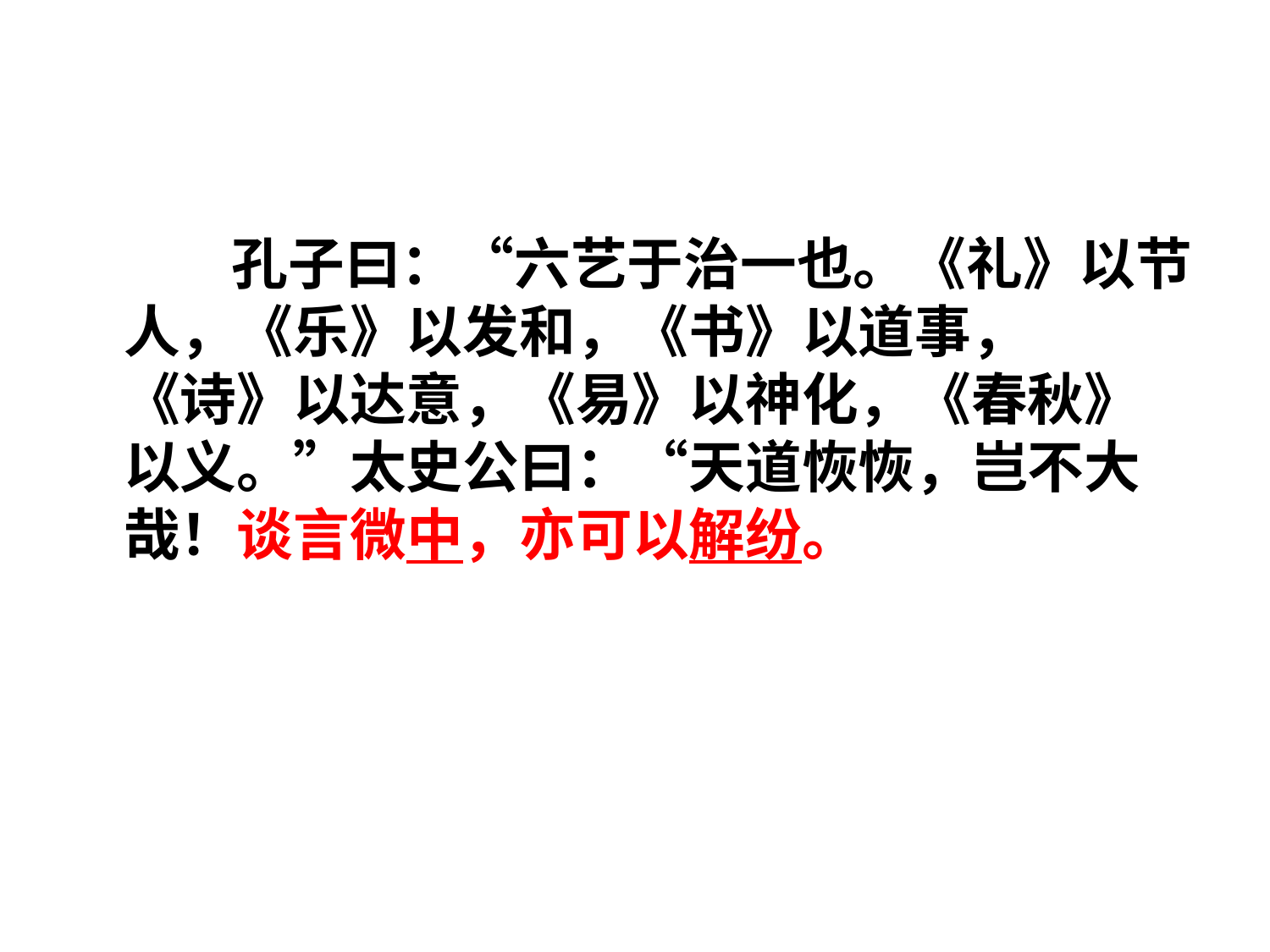

孔子曰：“六艺于治一也。《礼》以节人，《乐》以发和，《书》以道事，《诗》以达意，《易》以神化，《春秋》以义。”太史公曰：“天道恢恢，岂不大哉！谈言微中，亦可以解纷。